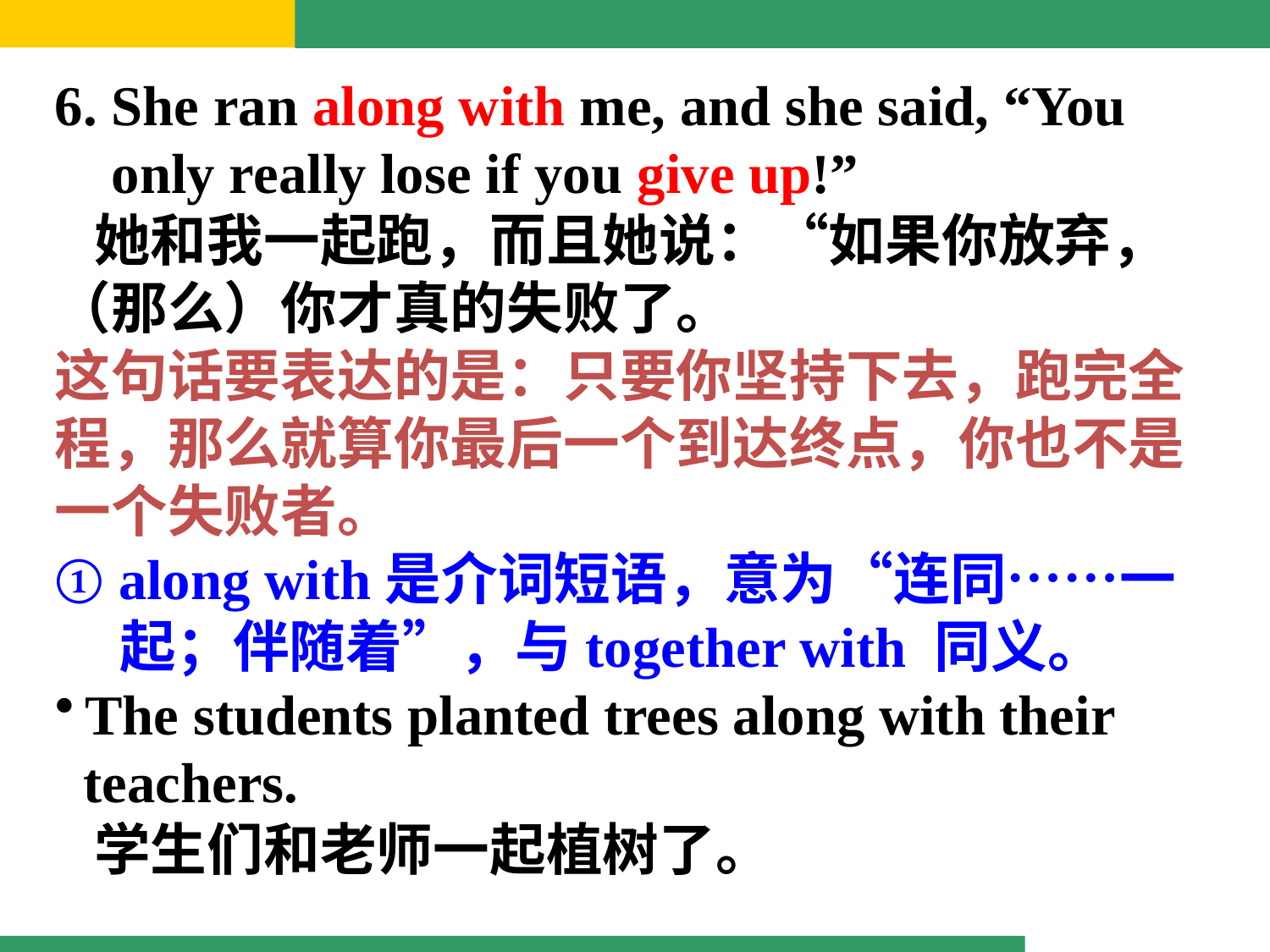

6. She ran along with me, and she said, “You
    only really lose if you give up!”
  她和我一起跑，而且她说：“如果你放弃，（那么）你才真的失败了。
这句话要表达的是：只要你坚持下去，跑完全程，那么就算你最后一个到达终点，你也不是一个失败者。
① along with是介词短语，意为“连同……一
    起；伴随着”，与together with 同义。
The students planted trees along with their
  teachers.
  学生们和老师一起植树了。